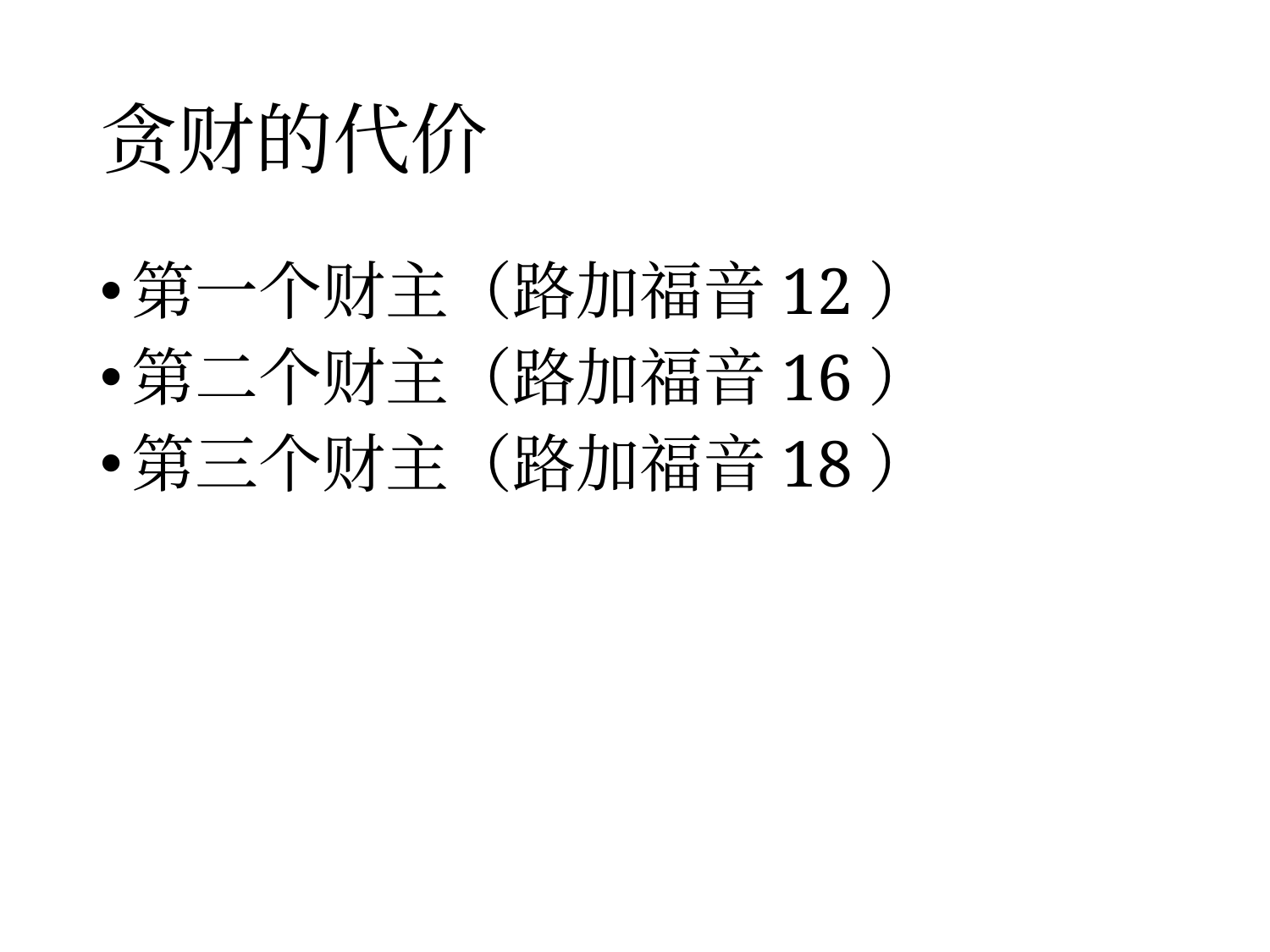

# 贪财的代价
第一个财主（路加福音12）
第二个财主（路加福音16）
第三个财主（路加福音18）